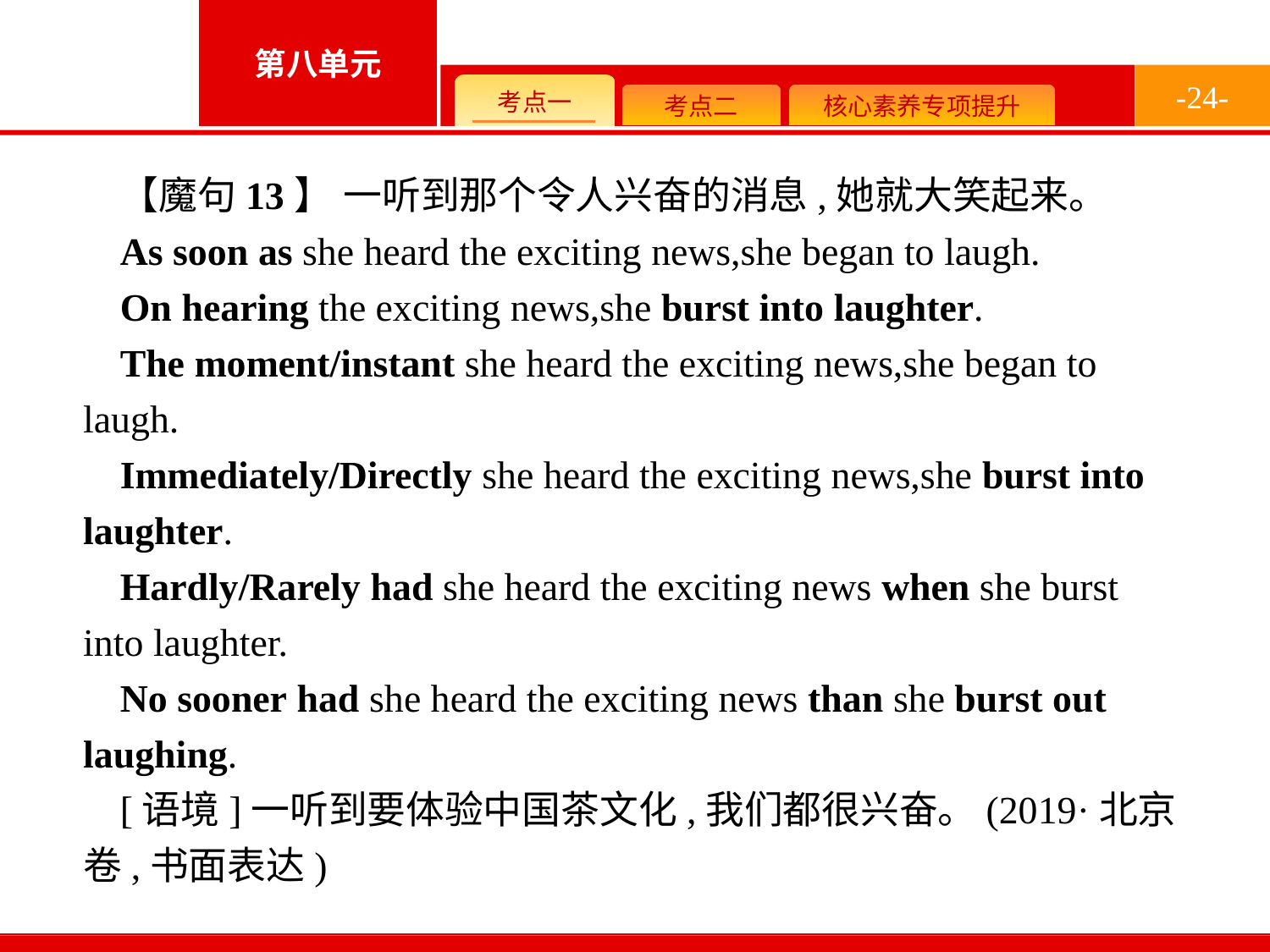

-24-
【魔句13】 一听到那个令人兴奋的消息,她就大笑起来。
As soon as she heard the exciting news,she began to laugh.
On hearing the exciting news,she burst into laughter.
The moment/instant she heard the exciting news,she began to laugh.
Immediately/Directly she heard the exciting news,she burst into laughter.
Hardly/Rarely had she heard the exciting news when she burst into laughter.
No sooner had she heard the exciting news than she burst out laughing.
[语境]一听到要体验中国茶文化,我们都很兴奋。(2019·北京卷,书面表达)